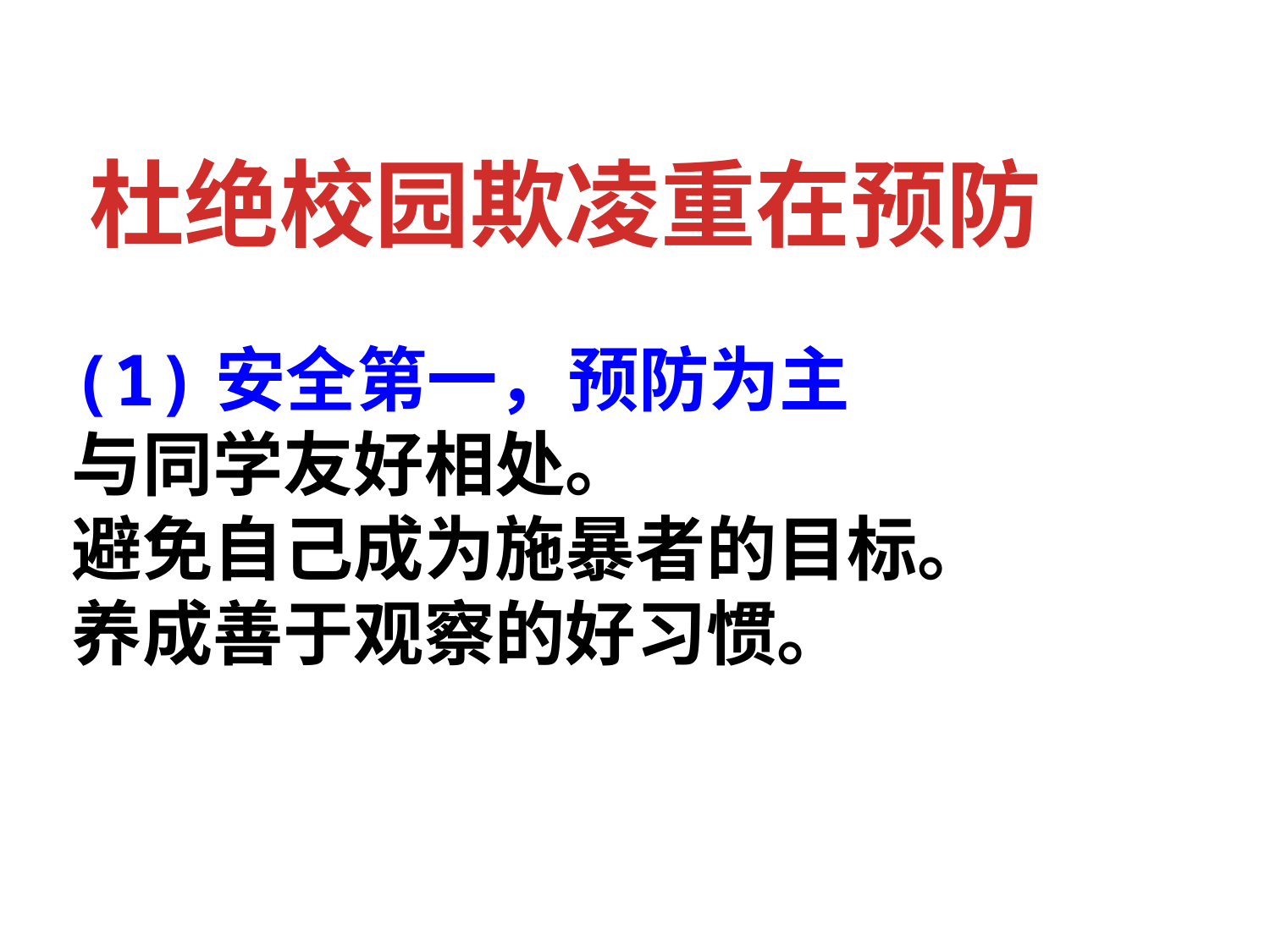

杜绝校园欺凌重在预防

(1)安全第一，预防为主
与同学友好相处。
避免自己成为施暴者的目标。
养成善于观察的好习惯。